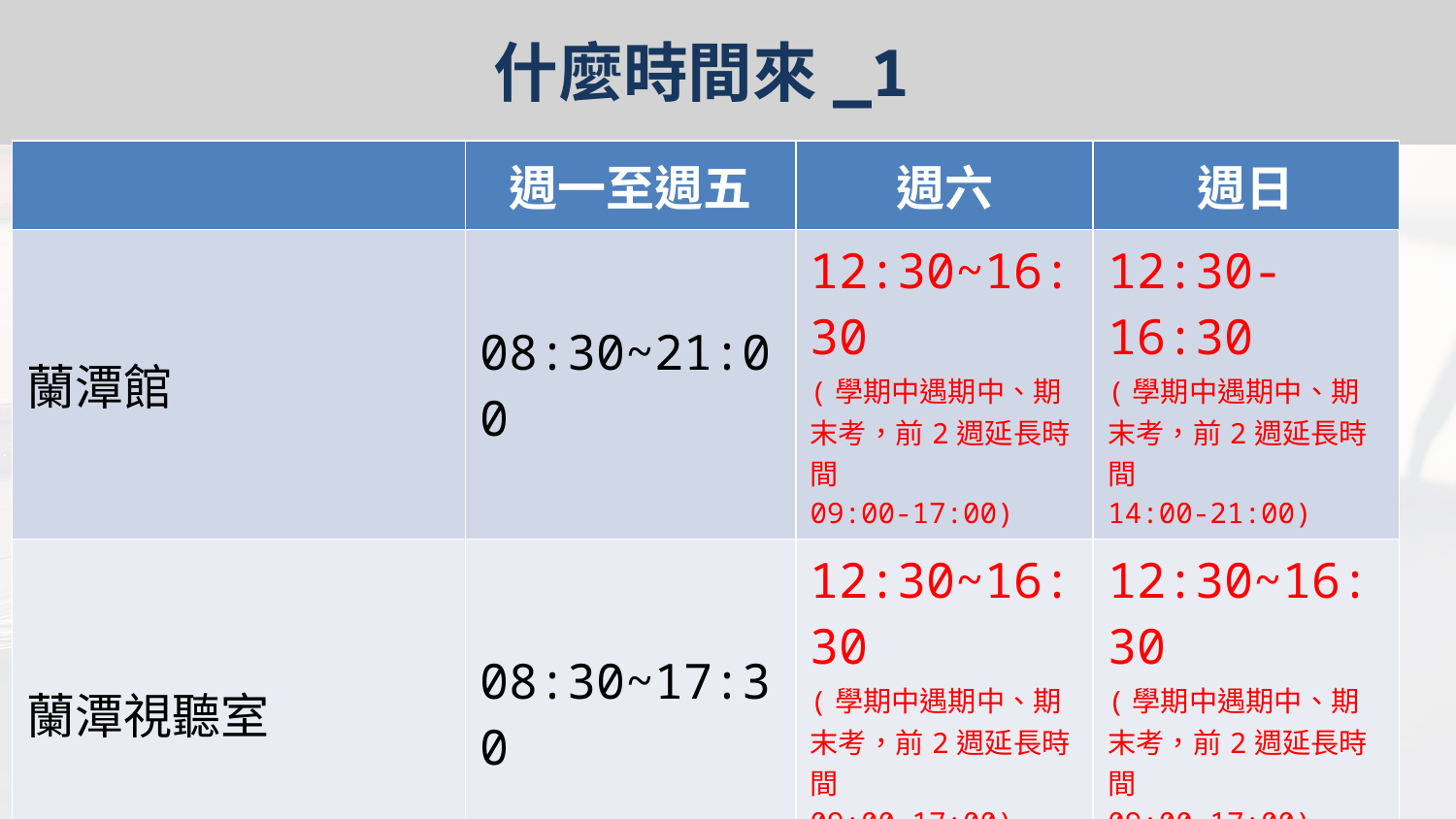

# 什麼時間來_1
|  | 週一至週五 | 週六 | 週日 |
| --- | --- | --- | --- |
| 蘭潭館 | 08:30~21:00 | 12:30~16:30 (學期中遇期中、期末考，前2週延長時間 09:00-17:00) | 12:30-16:30 (學期中遇期中、期末考，前2週延長時間 14:00-21:00) |
| 蘭潭視聽室 | 08:30~17:30 | 12:30~16:30 (學期中遇期中、期末考，前2週延長時間 09:00-17:00) | 12:30~16:30 (學期中遇期中、期末考，前2週延長時間 09:00-17:00) |
| 蘭潭自修室 | 08:30~24:00 | 09:00~24:00 | 12:30~24:00 |